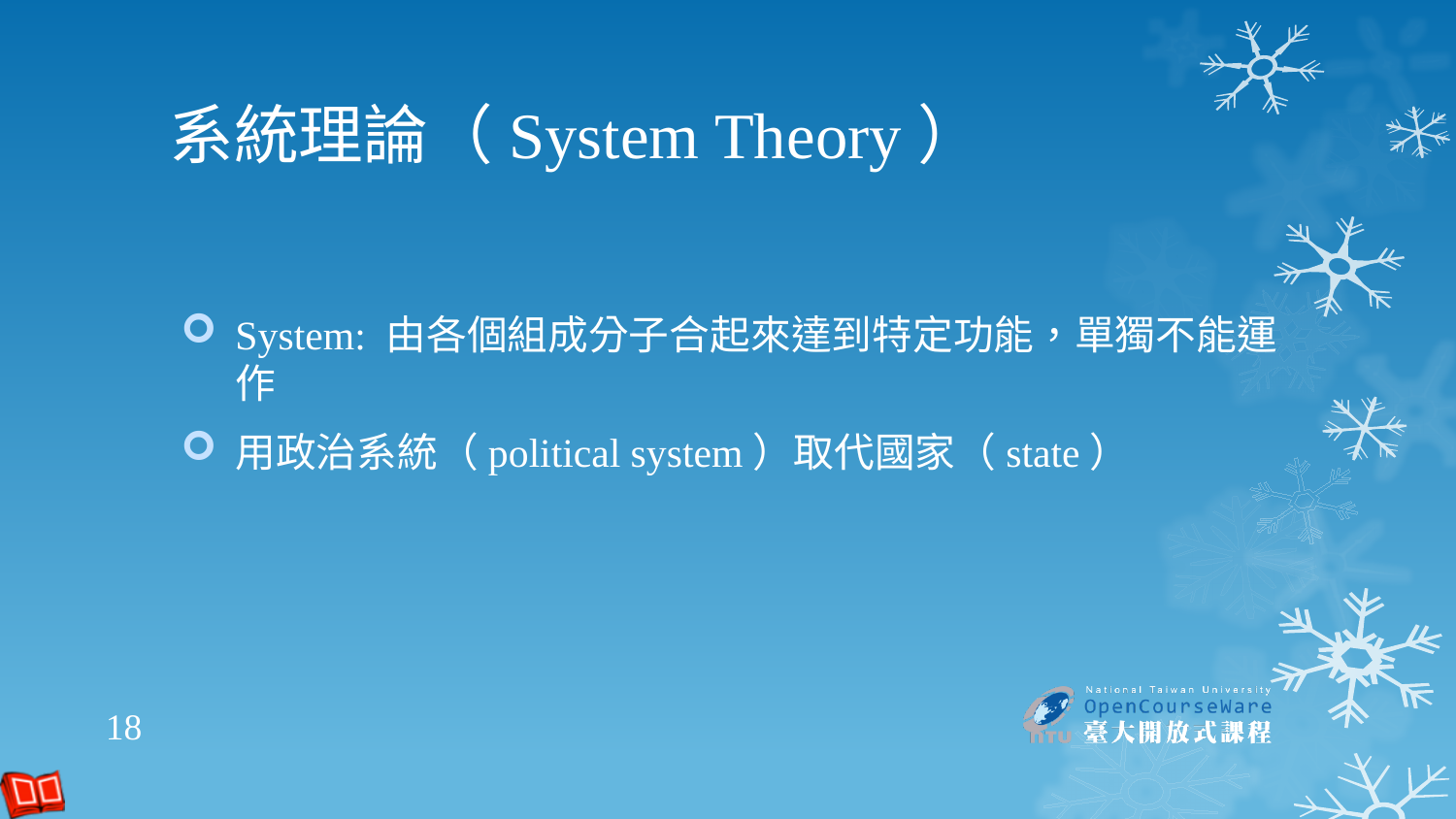

# 系統理論（System Theory）
System: 由各個組成分子合起來達到特定功能，單獨不能運作
用政治系統（political system）取代國家（state）

18